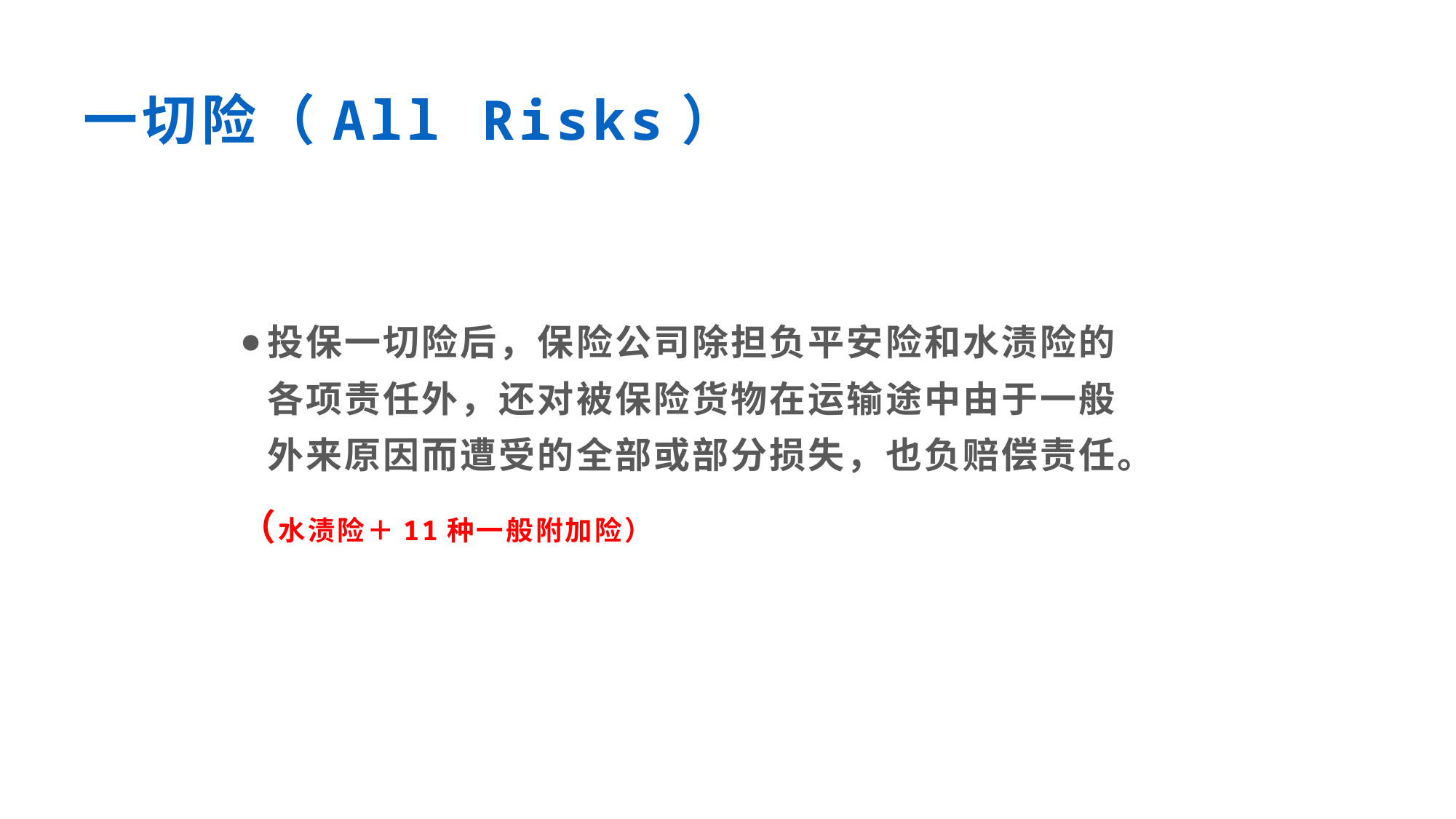

# 一切险（All Risks）
投保一切险后，保险公司除担负平安险和水渍险的各项责任外，还对被保险货物在运输途中由于一般外来原因而遭受的全部或部分损失，也负赔偿责任。
（水渍险＋11种一般附加险）